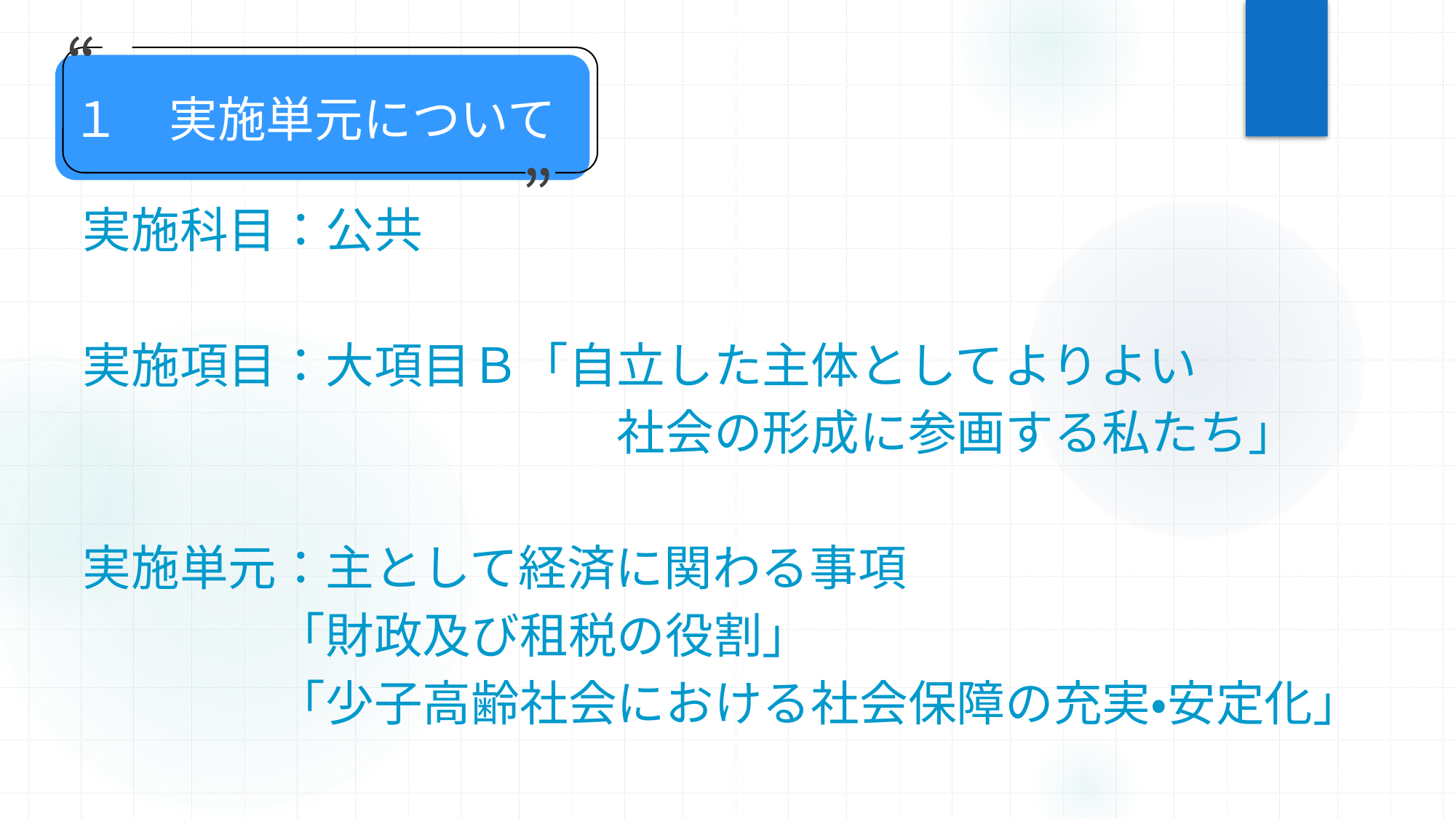

“

１　実施単元について

”
実施科目：公共

実施項目：大項目Ｂ「自立した主体としてよりよい
　　　　　　　　　　　社会の形成に参画する私たち」

実施単元：主として経済に関わる事項
　　　　「財政及び租税の役割」
　　　　「少子高齢社会における社会保障の充実・安定化」